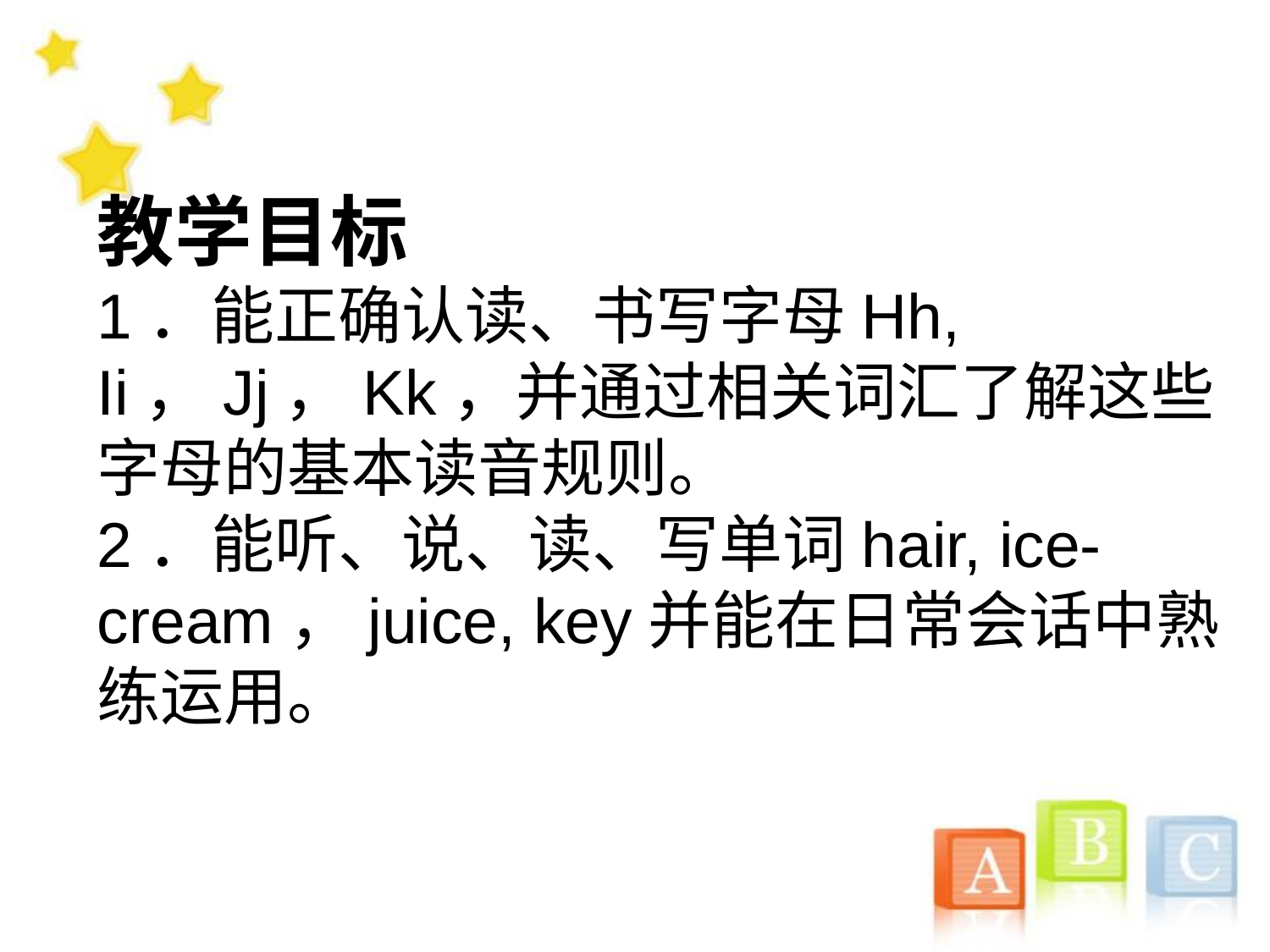

教学目标
1．能正确认读、书写字母Hh, Ii，Jj，Kk，并通过相关词汇了解这些字母的基本读音规则。
2．能听、说、读、写单词hair, ice-cream，juice, key并能在日常会话中熟练运用。